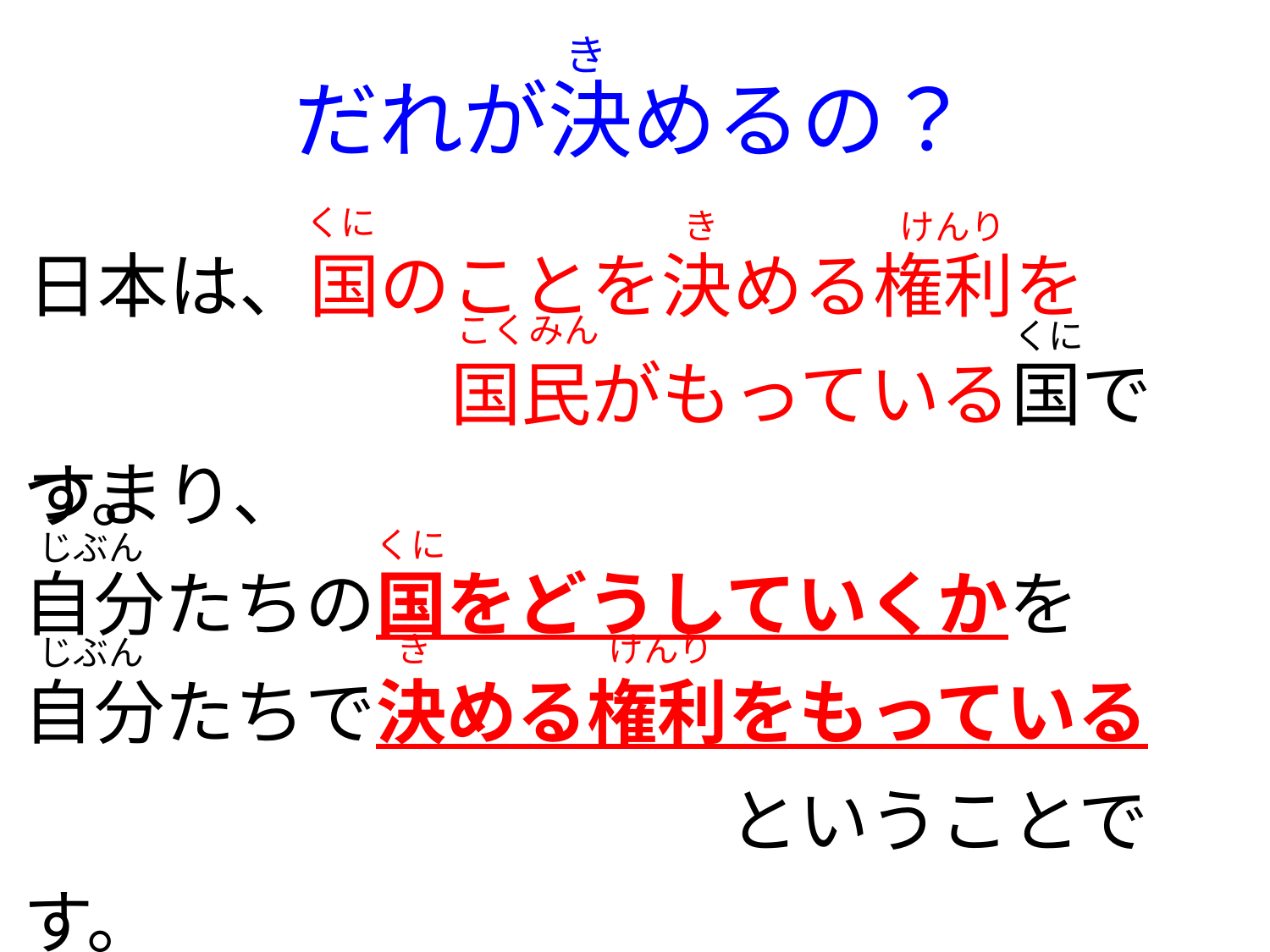

き
# だれが決めるの？
くに
き
けんり
日本は、国のことを決める権利を
　　　　　　国民がもっている国です。

こくみん
くに
つまり、
自分たちの国をどうしていくかを
自分たちで決める権利をもっている
　　　　　　　　　　ということです。

くに
じぶん
き
けんり
じぶん